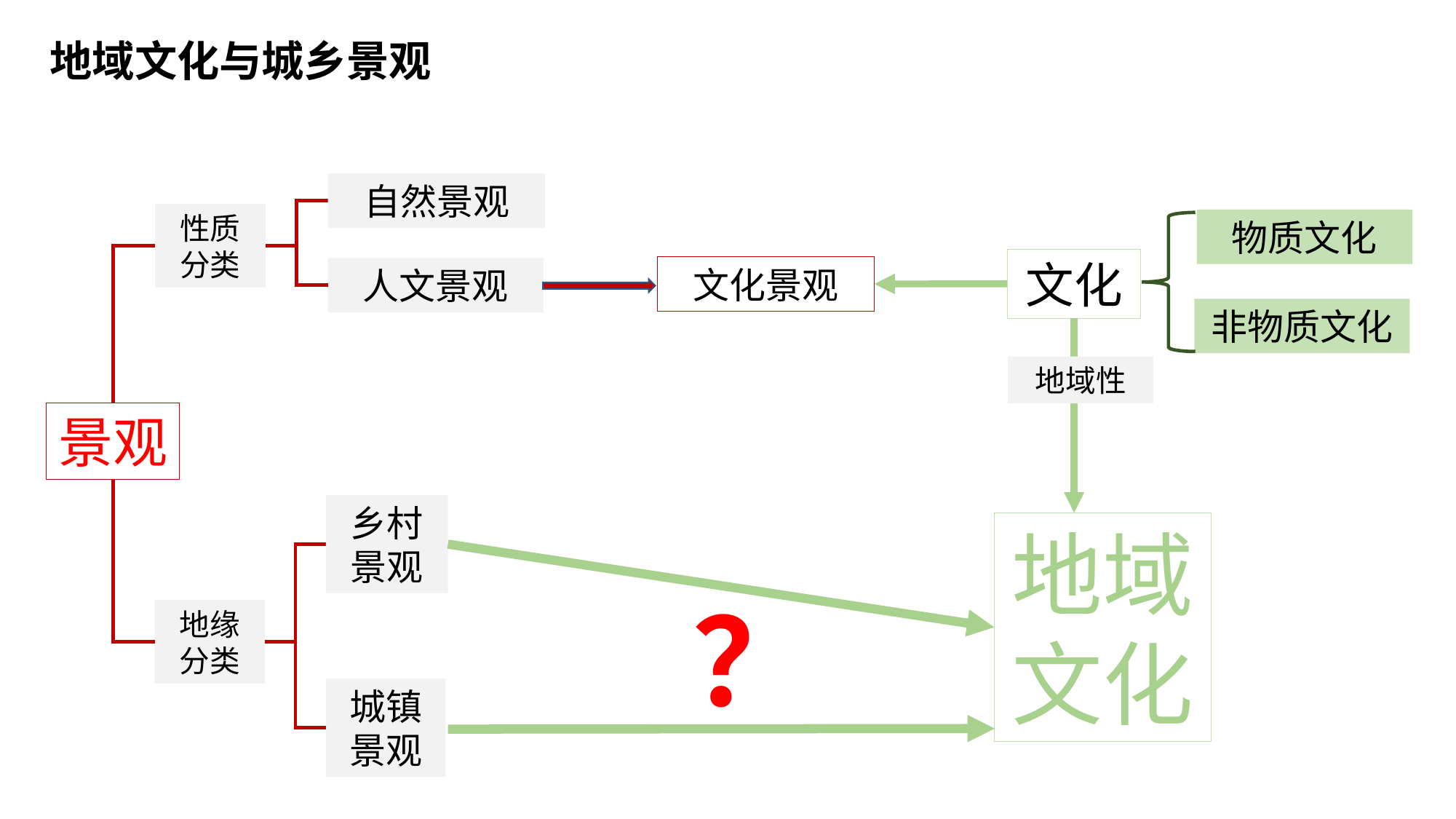

地域文化与城乡景观
自然景观
性质分类
物质文化

文化
文化景观
人文景观
非物质文化
地域性
景观
乡村景观
？
地域文化
地缘分类
城镇景观